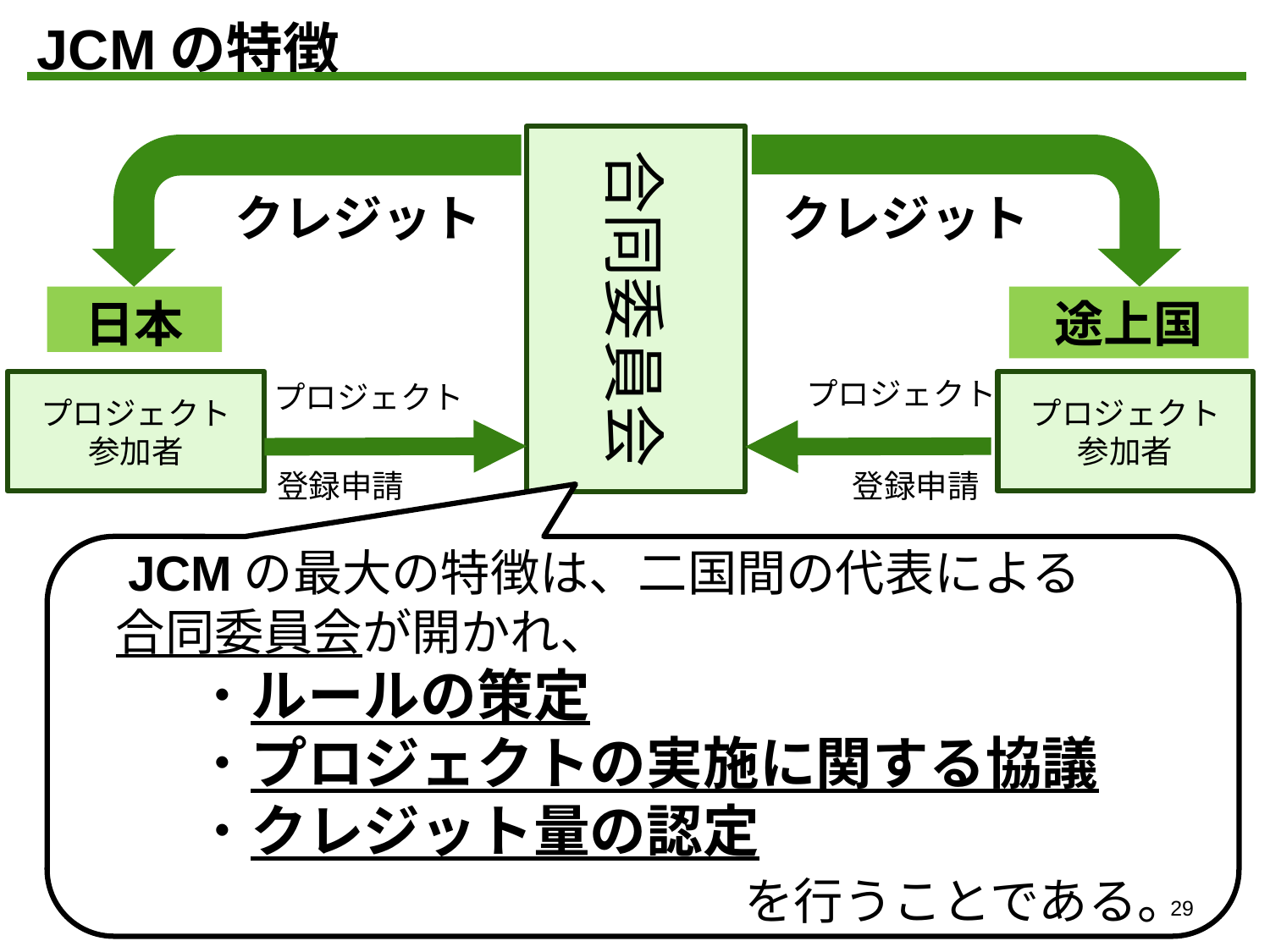

JCMの特徴
合同委員会
クレジット
クレジット
日本
途上国
プロジェクト
プロジェクト
プロジェクト
参加者
プロジェクト
参加者
登録申請
登録申請
　JCMの最大の特徴は、二国間の代表による
　合同委員会が開かれ、
         ・ルールの策定
         ・プロジェクトの実施に関する協議
         ・クレジット量の認定
　　　　　　　　　　　　を行うことである。
29